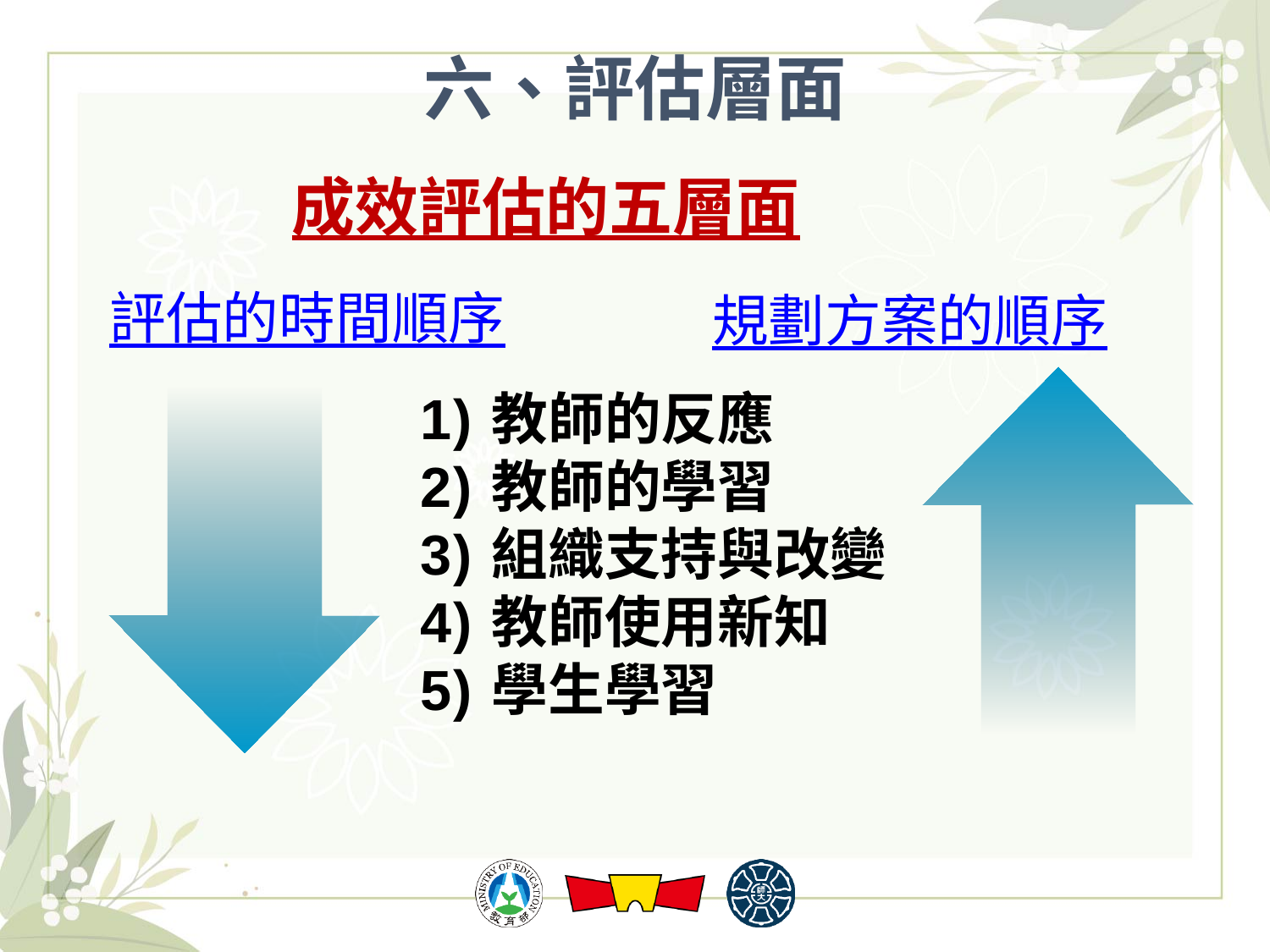

六、評估層面
成效評估的五層面
評估的時間順序
規劃方案的順序

教師的反應
教師的學習
組織支持與改變
教師使用新知
學生學習